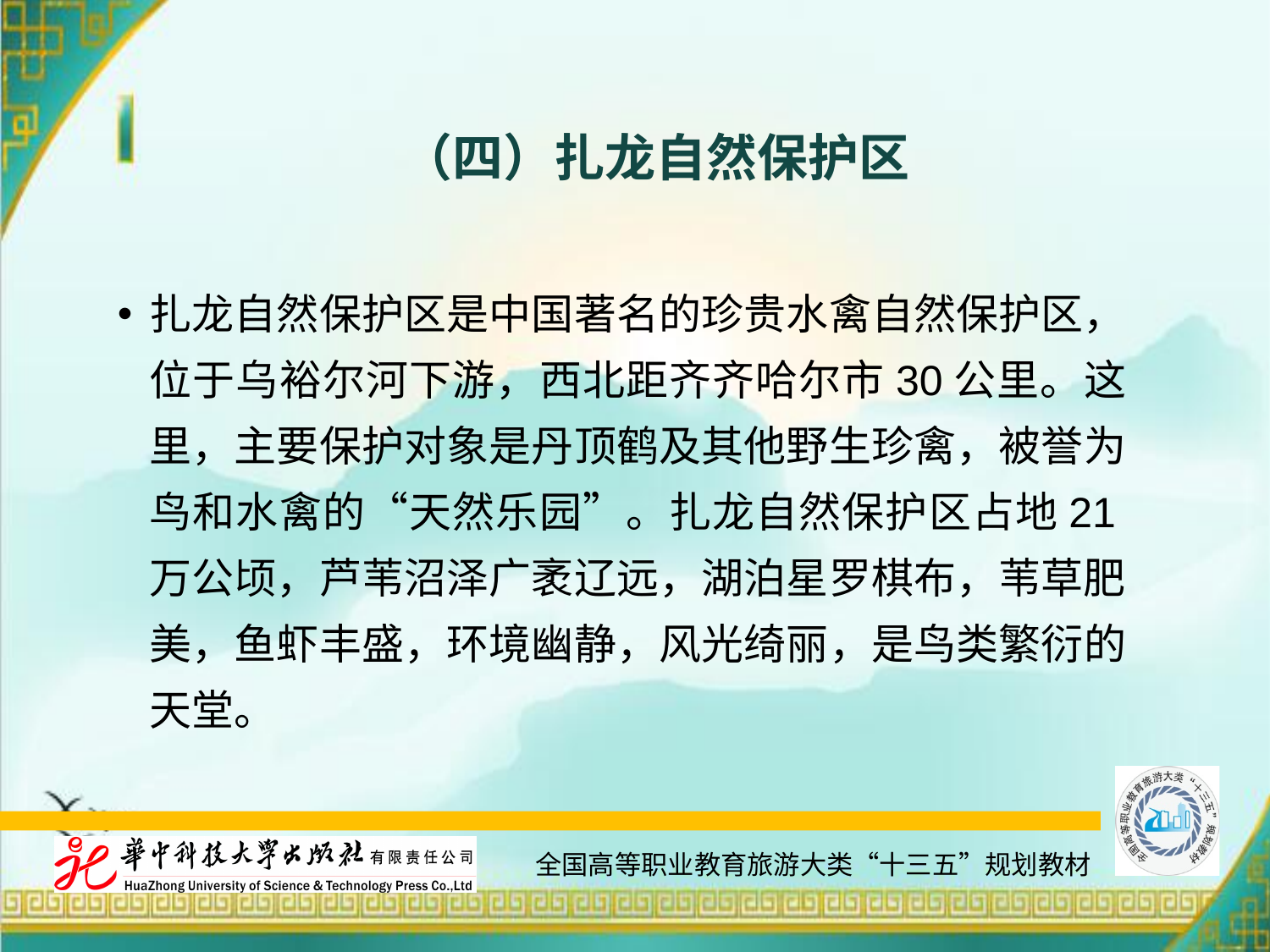

# （四）扎龙自然保护区
扎龙自然保护区是中国著名的珍贵水禽自然保护区，位于乌裕尔河下游，西北距齐齐哈尔市30公里。这里，主要保护对象是丹顶鹤及其他野生珍禽，被誉为鸟和水禽的“天然乐园”。扎龙自然保护区占地21万公顷，芦苇沼泽广袤辽远，湖泊星罗棋布，苇草肥美，鱼虾丰盛，环境幽静，风光绮丽，是鸟类繁衍的天堂。